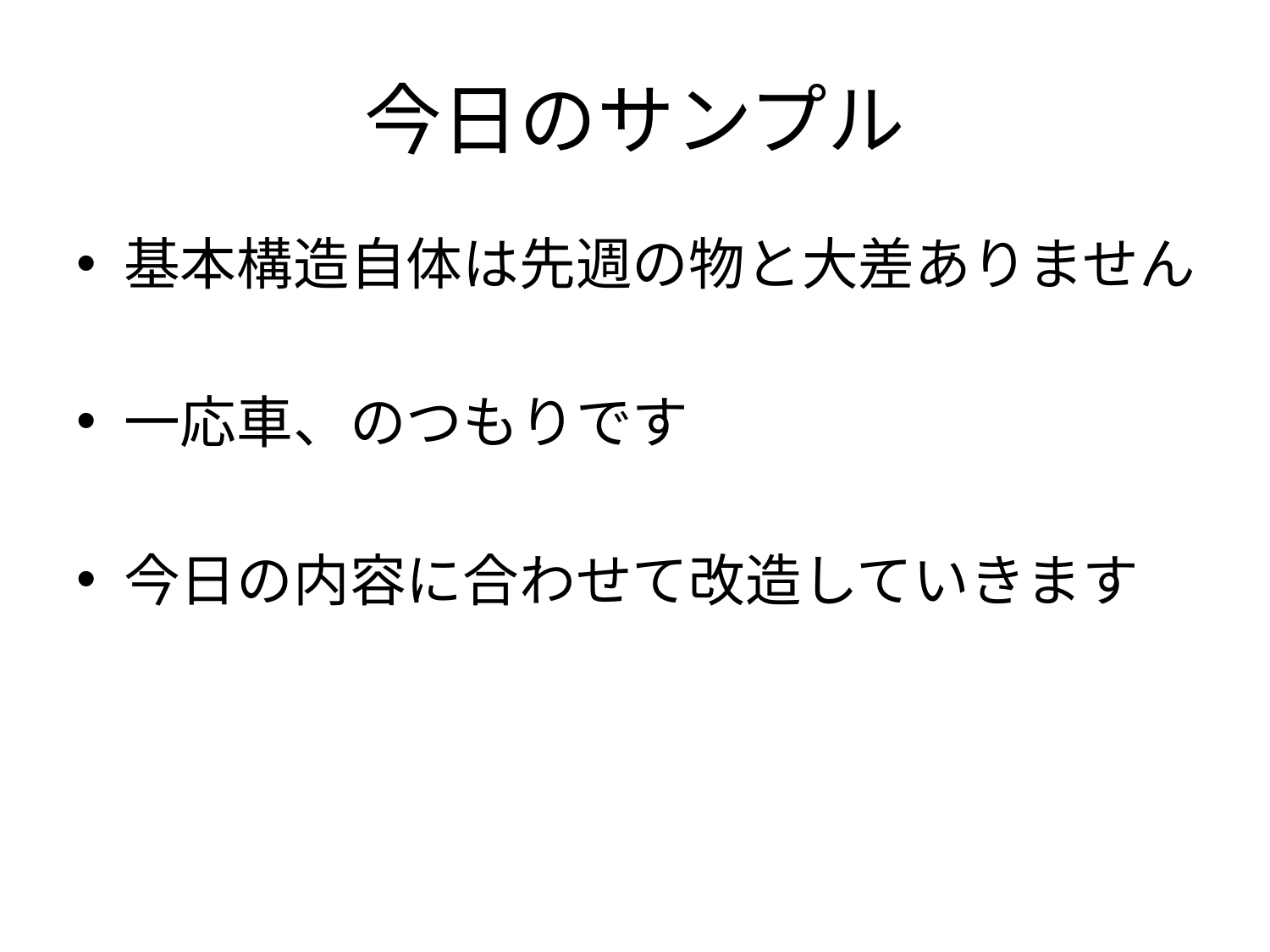

# 今日のサンプル
基本構造自体は先週の物と大差ありません

一応車、のつもりです

今日の内容に合わせて改造していきます